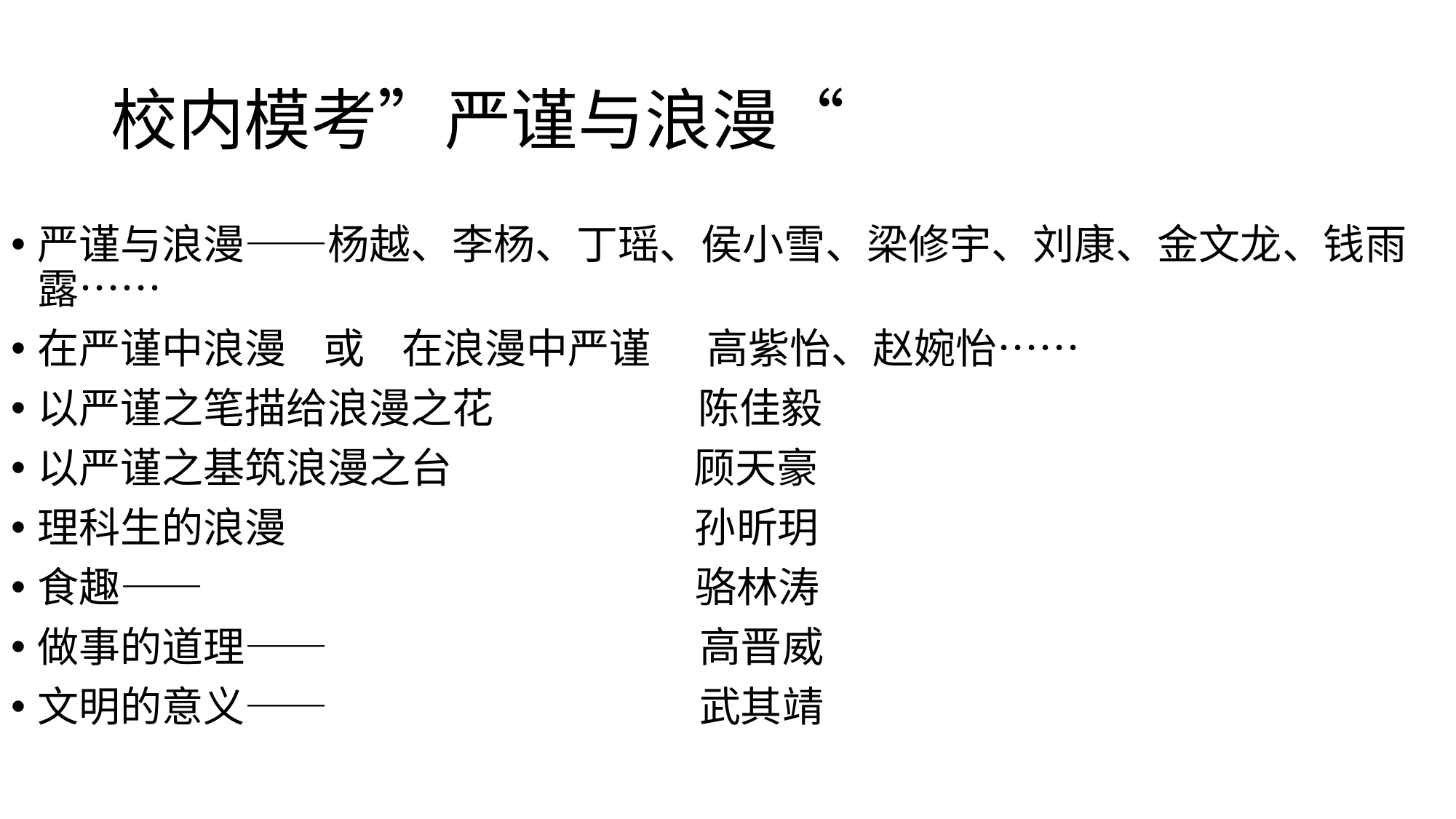

# 校内模考”严谨与浪漫“
严谨与浪漫——杨越、李杨、丁瑶、侯小雪、梁修宇、刘康、金文龙、钱雨露……
在严谨中浪漫    或    在浪漫中严谨      高紫怡、赵婉怡……
以严谨之笔描给浪漫之花                      陈佳毅
以严谨之基筑浪漫之台                          顾天豪
理科生的浪漫                                            孙昕玥
食趣——                                                     骆林涛
做事的道理——                                        高晋威
文明的意义——                                        武其靖